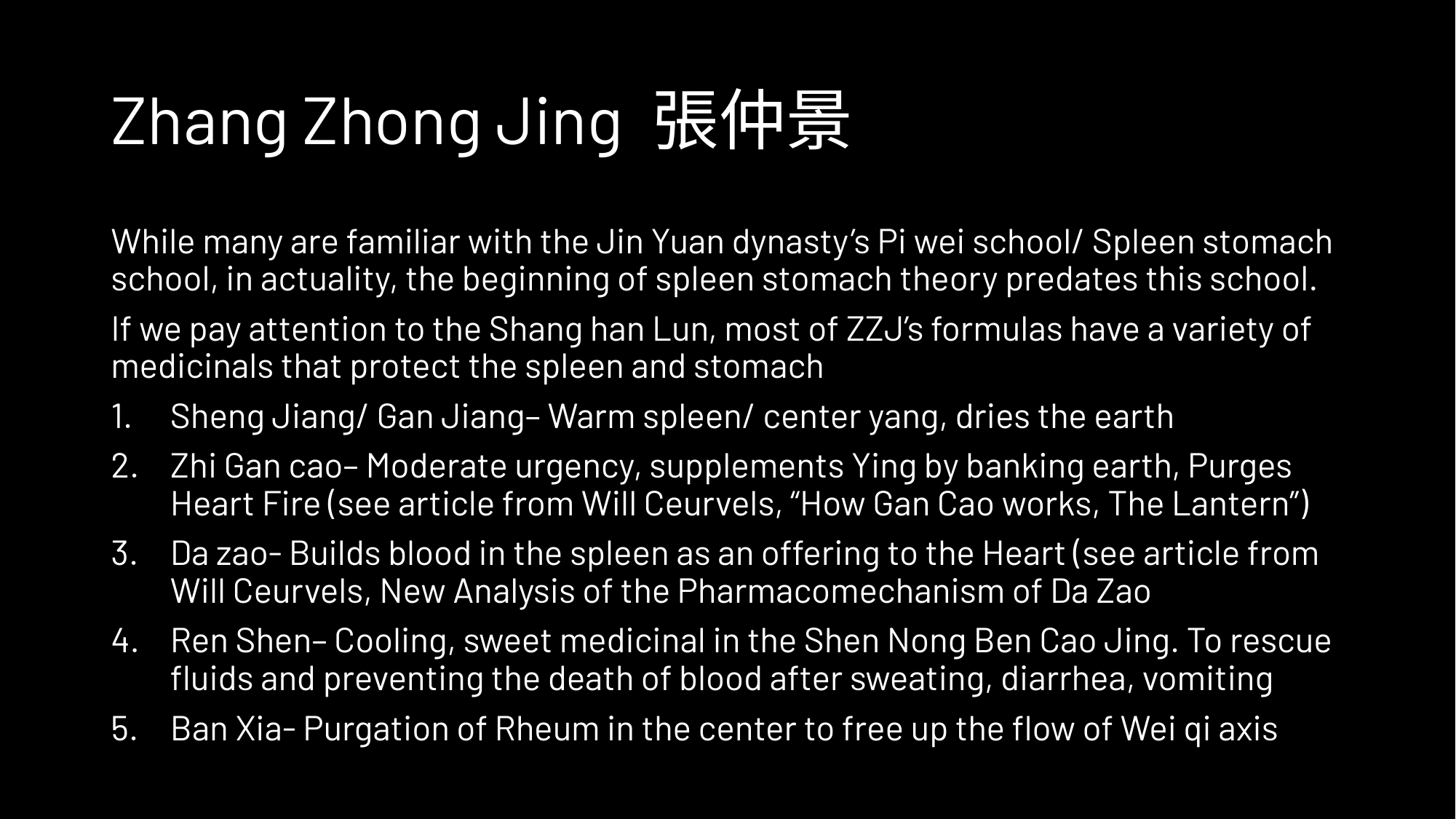

# Zhang Zhong Jing 張仲景
While many are familiar with the Jin Yuan dynasty’s Pi wei school/ Spleen stomach school, in actuality, the beginning of spleen stomach theory predates this school.
If we pay attention to the Shang han Lun, most of ZZJ’s formulas have a variety of medicinals that protect the spleen and stomach
Sheng Jiang/ Gan Jiang– Warm spleen/ center yang, dries the earth
Zhi Gan cao– Moderate urgency, supplements Ying by banking earth, Purges Heart Fire (see article from Will Ceurvels, “How Gan Cao works, The Lantern”)
Da zao- Builds blood in the spleen as an offering to the Heart (see article from Will Ceurvels, New Analysis of the Pharmacomechanism of Da Zao
Ren Shen– Cooling, sweet medicinal in the Shen Nong Ben Cao Jing. To rescue fluids and preventing the death of blood after sweating, diarrhea, vomiting
Ban Xia- Purgation of Rheum in the center to free up the flow of Wei qi axis